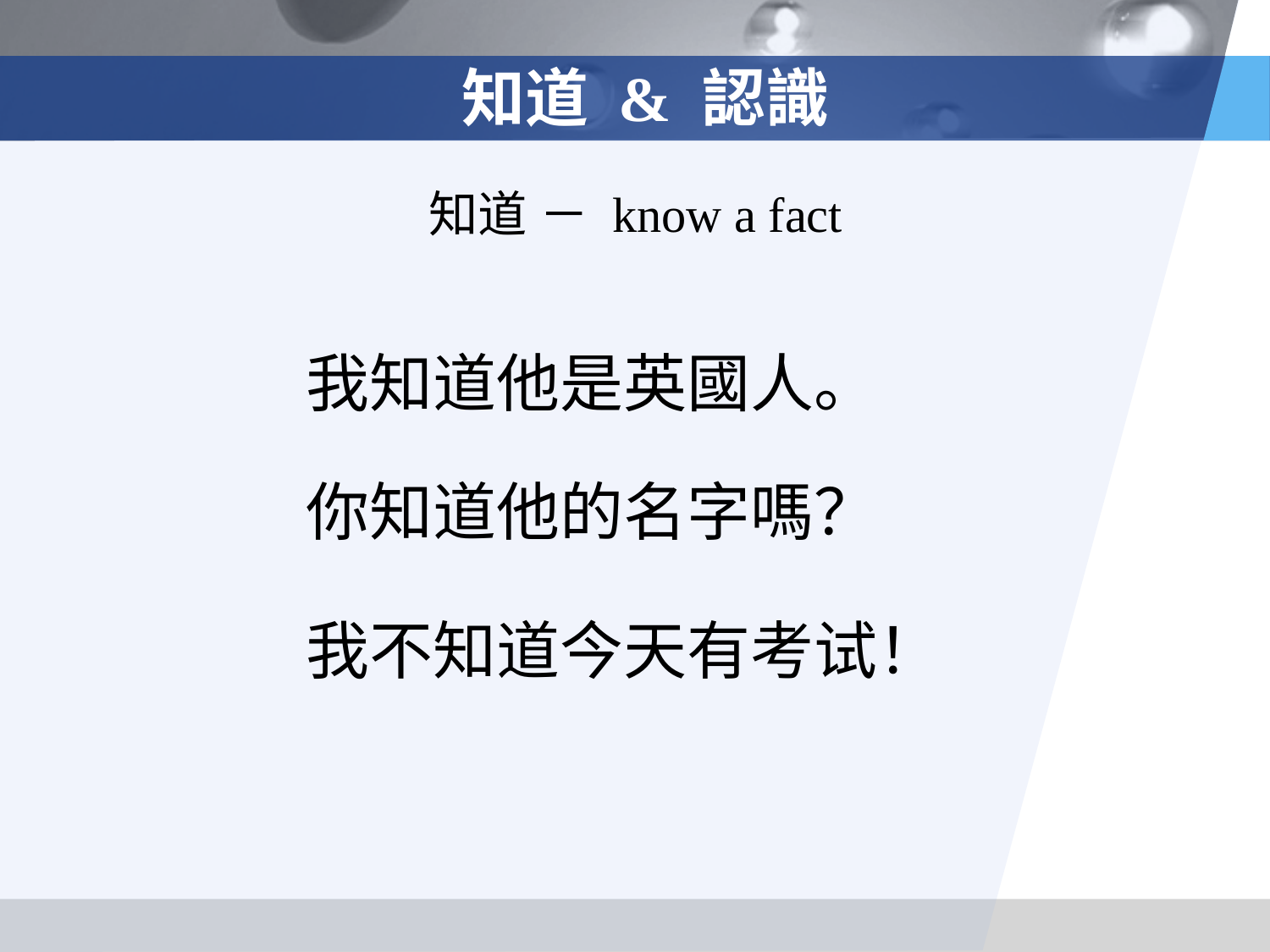

# 知道 & 認識
知道 － know a fact
我知道他是英國人。
你知道他的名字嗎？
我不知道今天有考试！